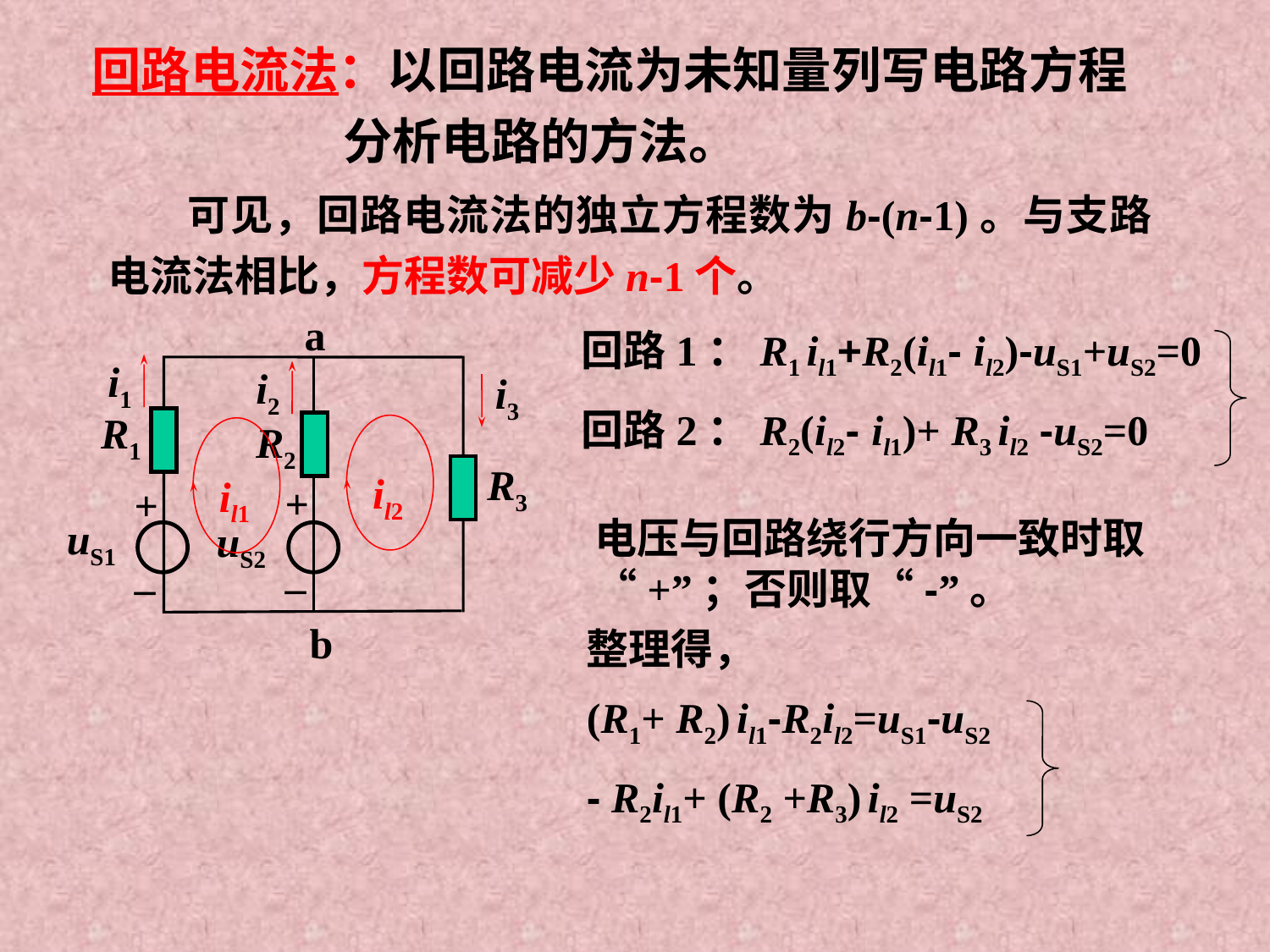

回路电流法：以回路电流为未知量列写电路方程分析电路的方法。
可见，回路电流法的独立方程数为b-(n-1)。与支路电流法相比，方程数可减少n-1个。
a

R1

R2

R3

+
+

–
–
b

uS1
uS2
i1

i2

i3

回路1：R1 il1+R2(il1- il2)-uS1+uS2=0

回路2：R2(il2- il1)+ R3 il2 -uS2=0

il2

il1

电压与回路绕行方向一致时取“+”；否则取“-”。
整理得，
(R1+ R2) il1-R2il2=uS1-uS2

- R2il1+ (R2 +R3) il2 =uS2